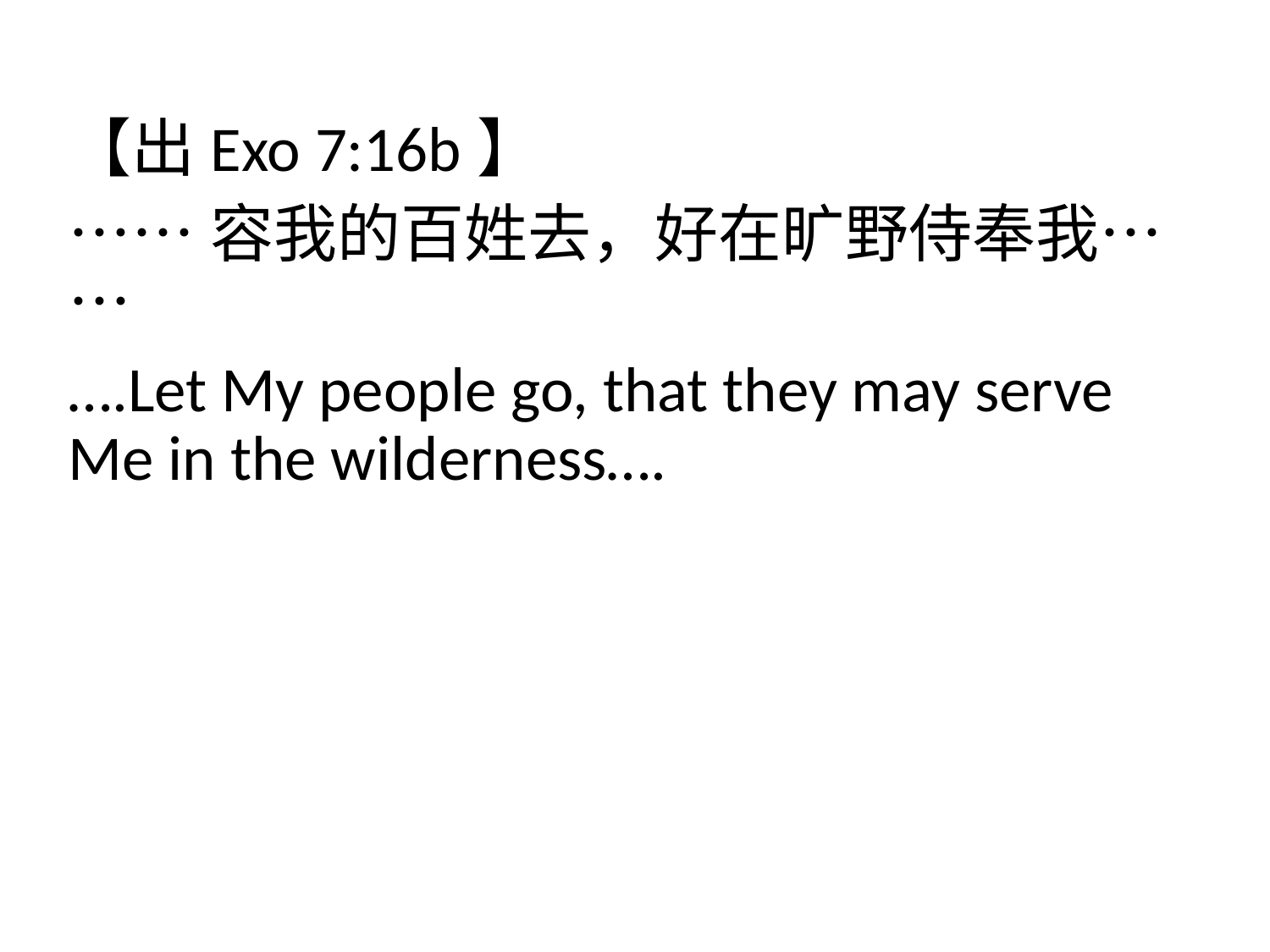

【出Exo 7:16b】
……容我的百姓去，好在旷野侍奉我……
….Let My people go, that they may serve Me in the wilderness….